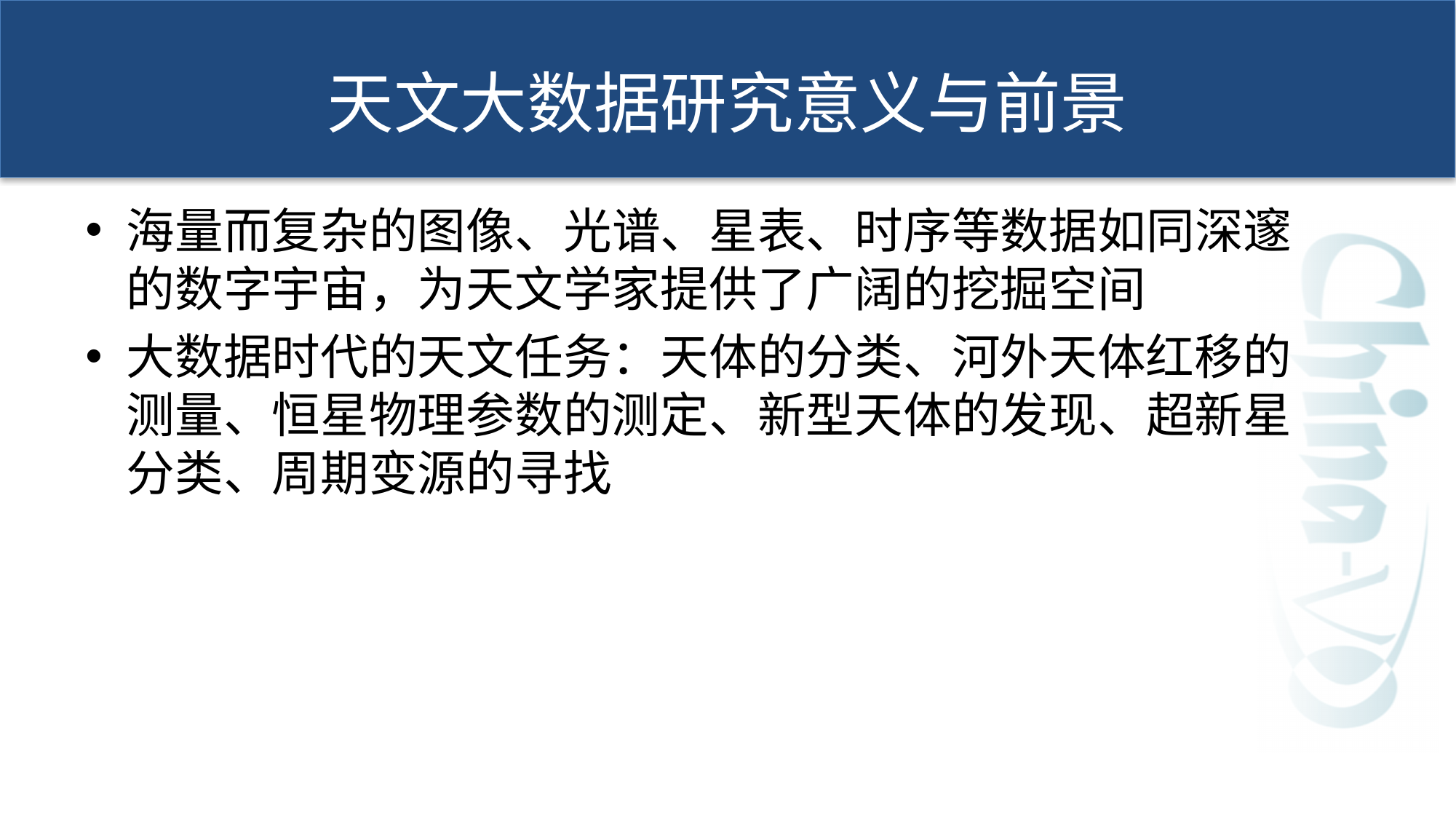

# 天文大数据研究意义与前景
海量而复杂的图像、光谱、星表、时序等数据如同深邃的数字宇宙，为天文学家提供了广阔的挖掘空间
大数据时代的天文任务：天体的分类、河外天体红移的测量、恒星物理参数的测定、新型天体的发现、超新星分类、周期变源的寻找